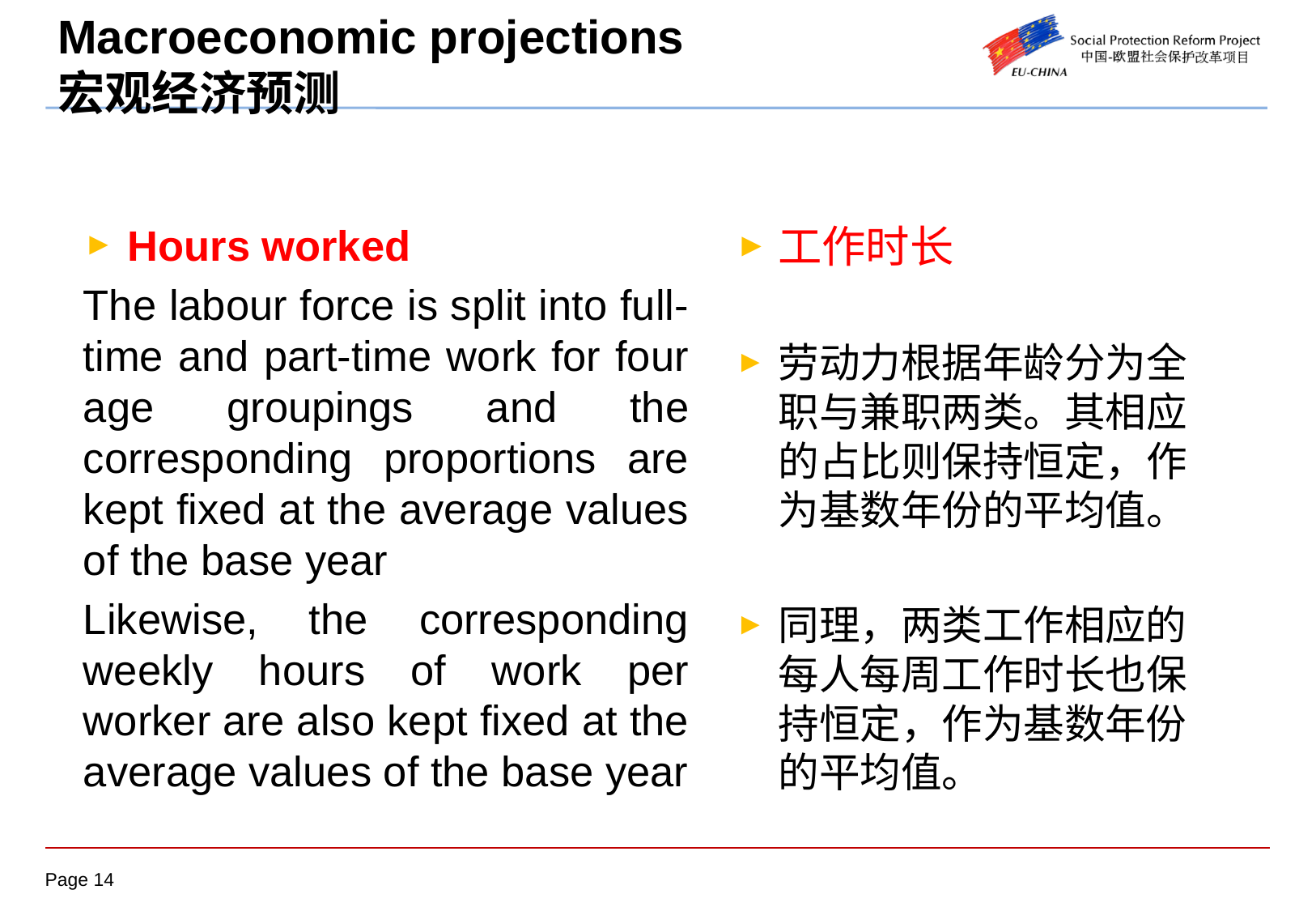

# Macroeconomic projections 宏观经济预测
Hours worked
The labour force is split into full-time and part-time work for four age groupings and the corresponding proportions are kept fixed at the average values of the base year
Likewise, the corresponding weekly hours of work per worker are also kept fixed at the average values of the base year
工作时长

劳动力根据年龄分为全职与兼职两类。其相应的占比则保持恒定，作为基数年份的平均值。

同理，两类工作相应的每人每周工作时长也保持恒定，作为基数年份的平均值。